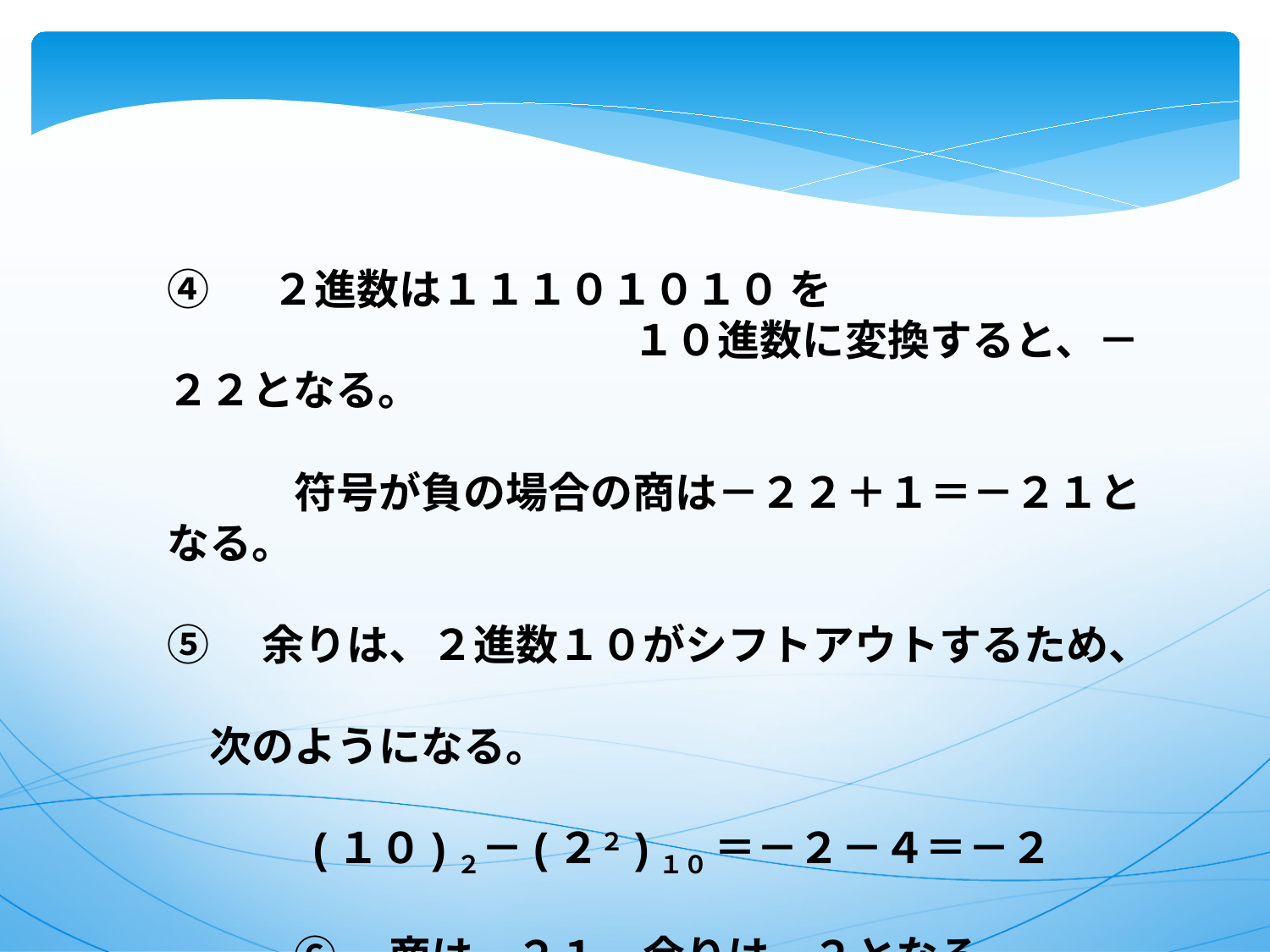

④　 ２進数は１１１０１０１０ を
　　　　　　　　　　　１０進数に変換すると、－２２となる。

　　　符号が負の場合の商は－２２＋１＝－２１となる。

⑤　余りは、２進数１０がシフトアウトするため、
　　　　　　　　　　　　　　　　　　　　　　　　次のようになる。

  (１０)２－(２２)１０ ＝－２－４＝－２

⑥　商は－２１、余りは－２となる。